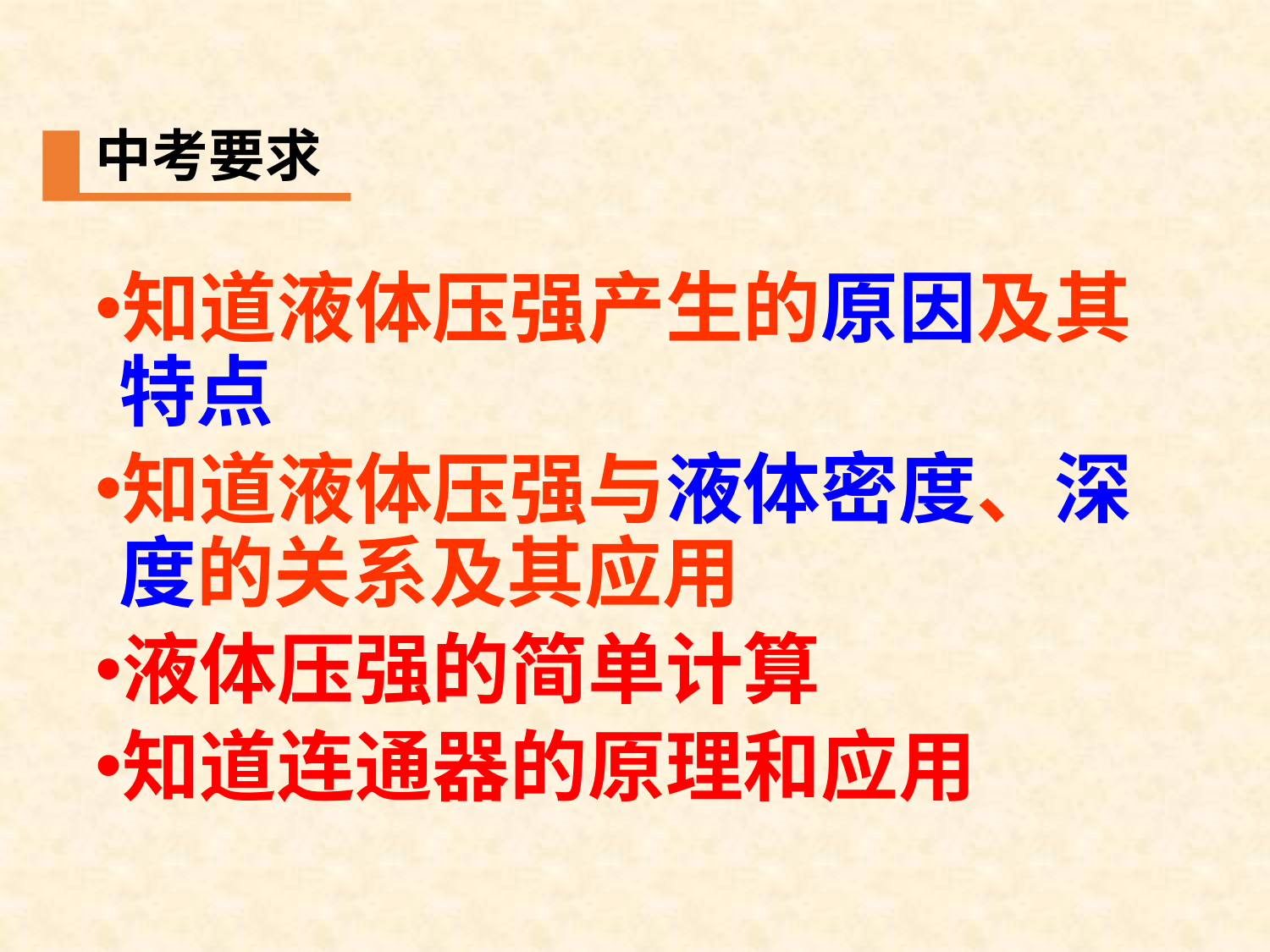

中考要求

知道液体压强产生的原因及其特点
知道液体压强与液体密度、深度的关系及其应用
液体压强的简单计算
知道连通器的原理和应用